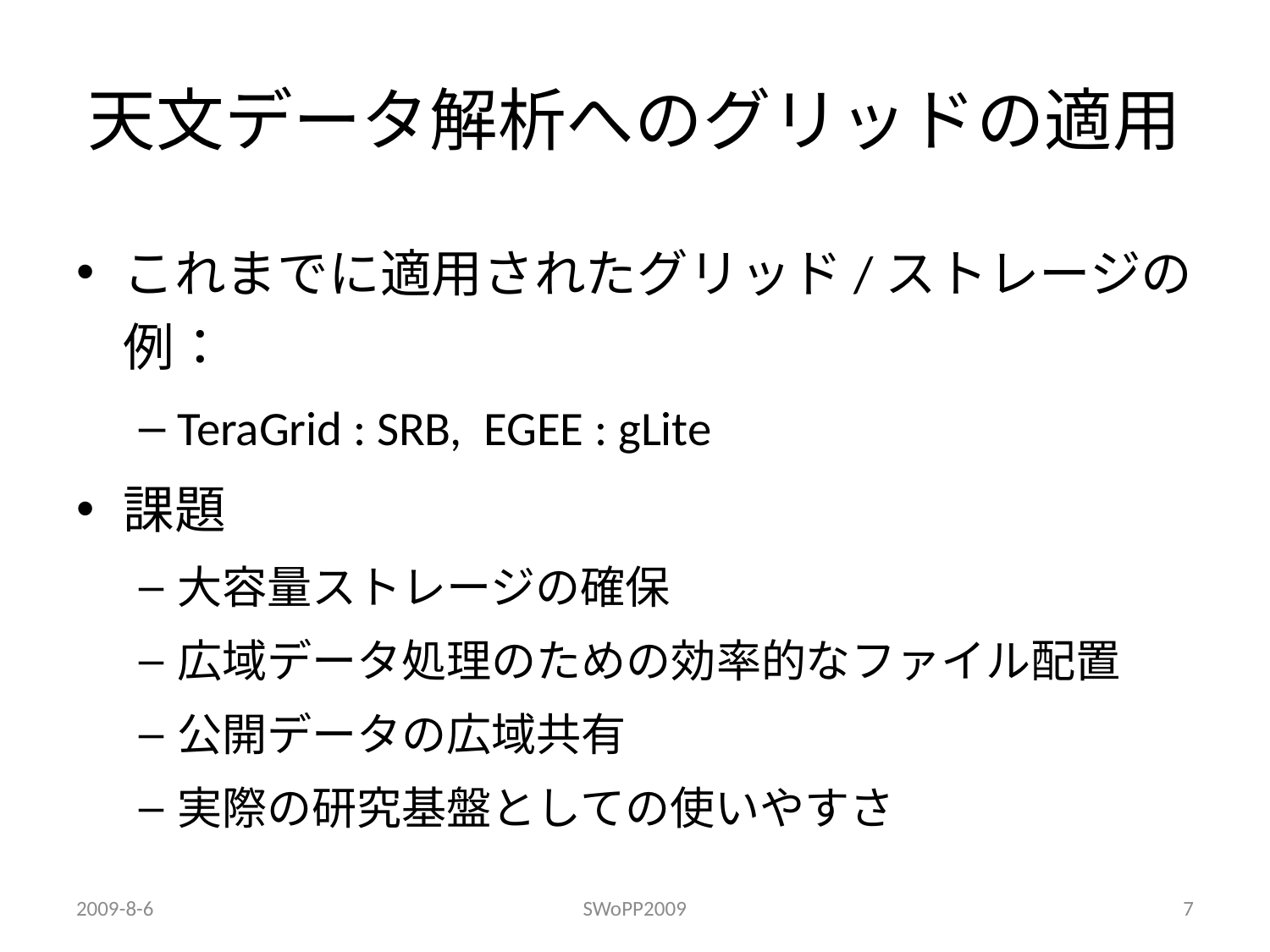

# 天文データ解析へのグリッドの適用
これまでに適用されたグリッド/ストレージの例：
TeraGrid : SRB,  EGEE : gLite
課題
大容量ストレージの確保
広域データ処理のための効率的なファイル配置
公開データの広域共有
実際の研究基盤としての使いやすさ

2009-8-6
SWoPP2009
7